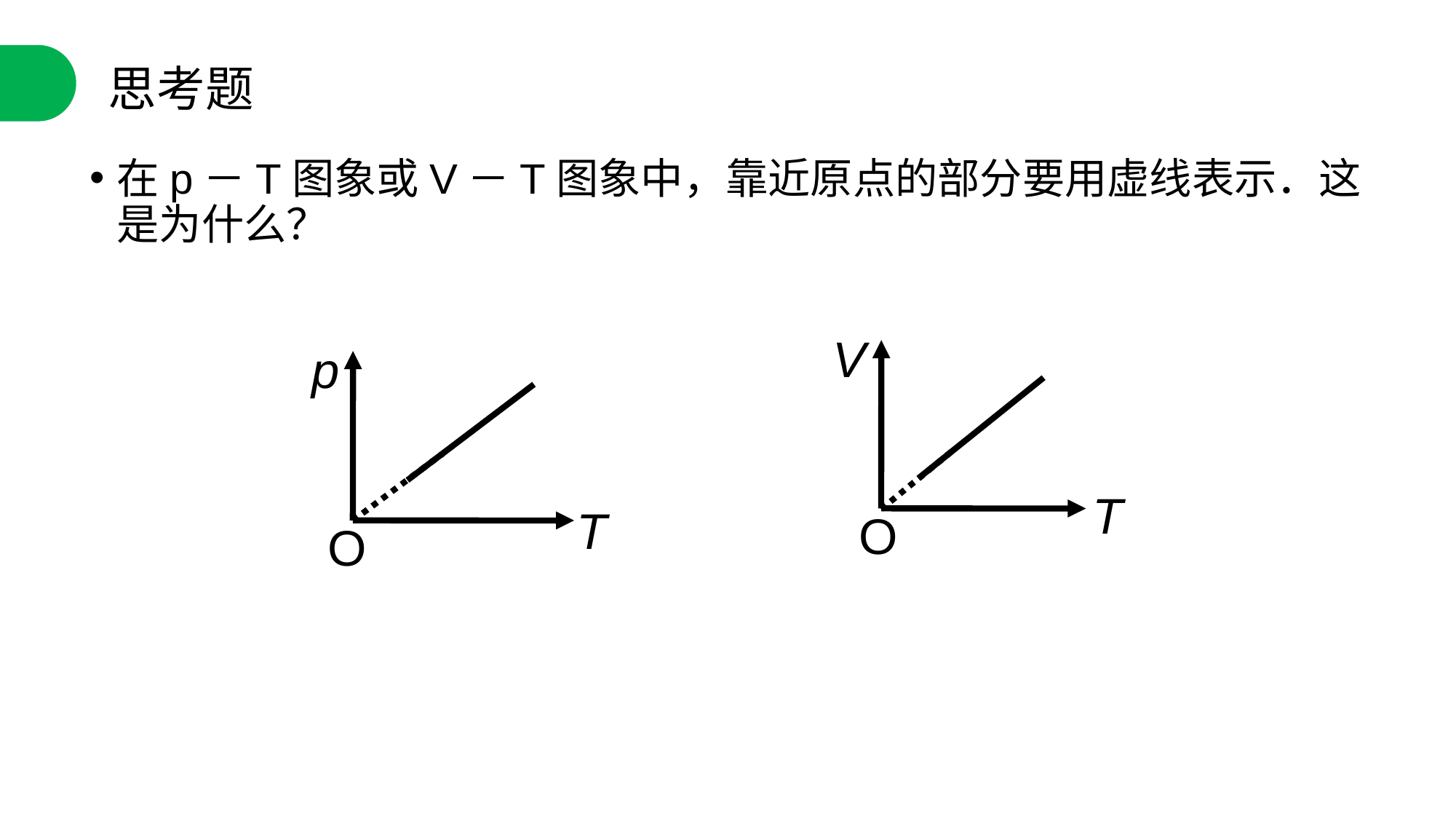

思考题
在p－T图象或V－T图象中，靠近原点的部分要用虚线表示．这是为什么？

V

T
O

p

T
O